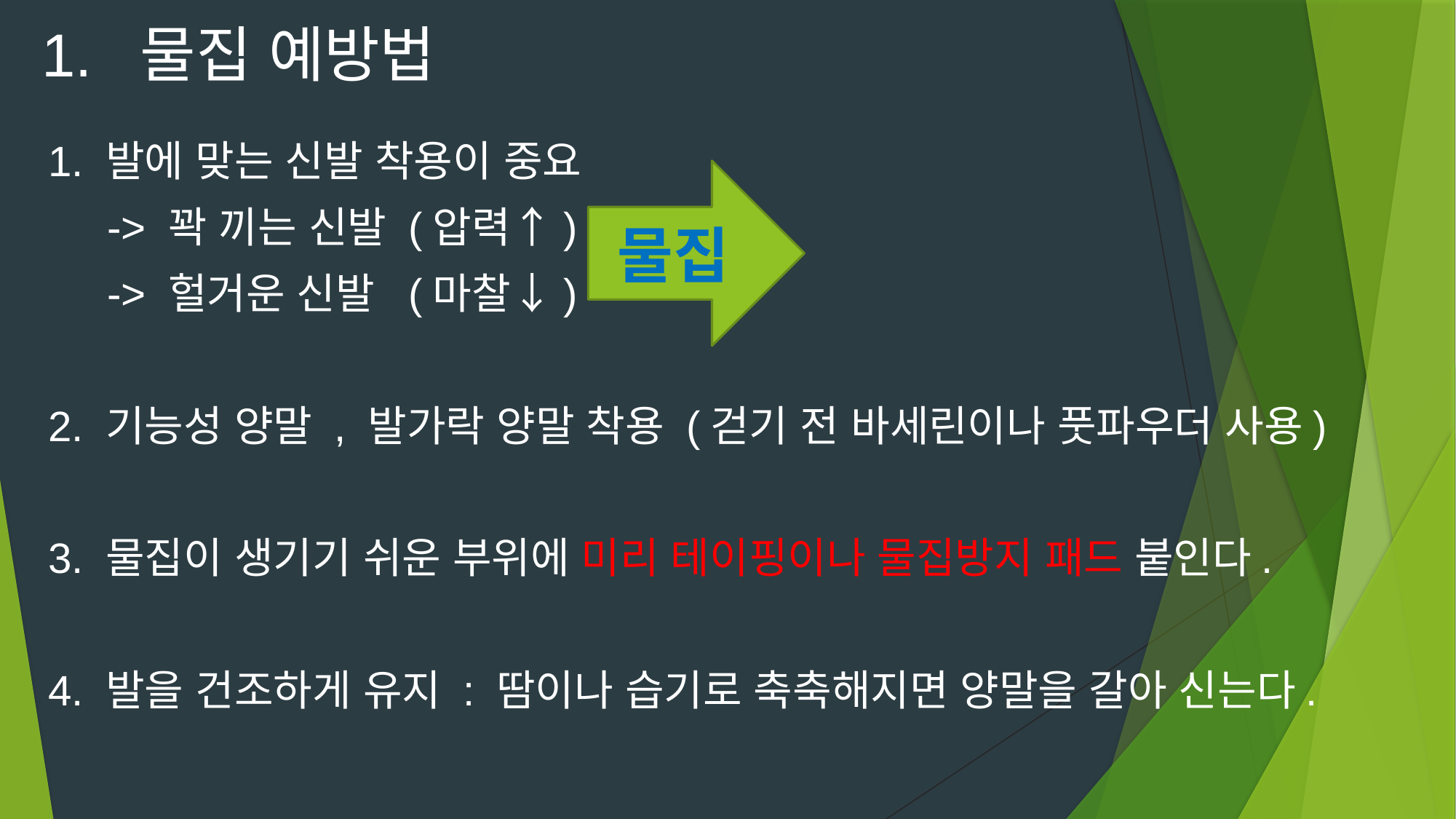

# 1.  물집 예방법
1. 발에 맞는 신발 착용이 중요
     -> 꽉 끼는 신발 (압력↑)
     -> 헐거운 신발  (마찰↓)

2. 기능성 양말 , 발가락 양말 착용 (걷기 전 바세린이나 풋파우더 사용)

3. 물집이 생기기 쉬운 부위에 미리 테이핑이나 물집방지 패드 붙인다.

4. 발을 건조하게 유지 : 땀이나 습기로 축축해지면 양말을 갈아 신는다.
물집